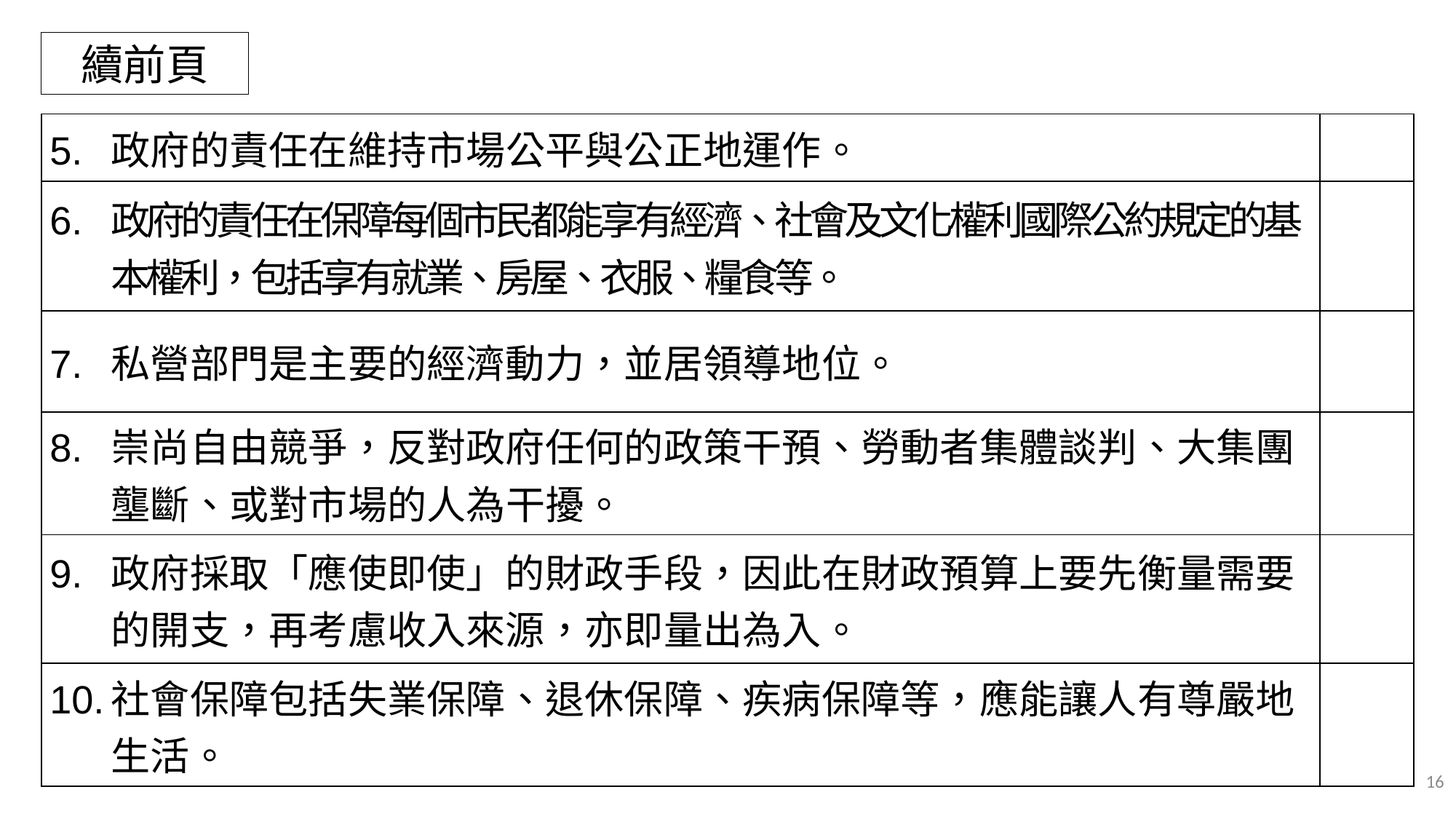

續前頁
| 政府的責任在維持市場公平與公正地運作。 |  |
| --- | --- |
| 政府的責任在保障每個市民都能享有經濟、社會及文化權利國際公約規定的基本權利，包括享有就業、房屋、衣服、糧食等。 |  |
| 私營部門是主要的經濟動力，並居領導地位。 |  |
| 崇尚自由競爭，反對政府任何的政策干預、勞動者集體談判、大集團壟斷、或對市場的人為干擾。 |  |
| 政府採取「應使即使」的財政手段，因此在財政預算上要先衡量需要的開支，再考慮收入來源，亦即量出為入。 |  |
| 社會保障包括失業保障、退休保障、疾病保障等，應能讓人有尊嚴地生活。 |  |
16